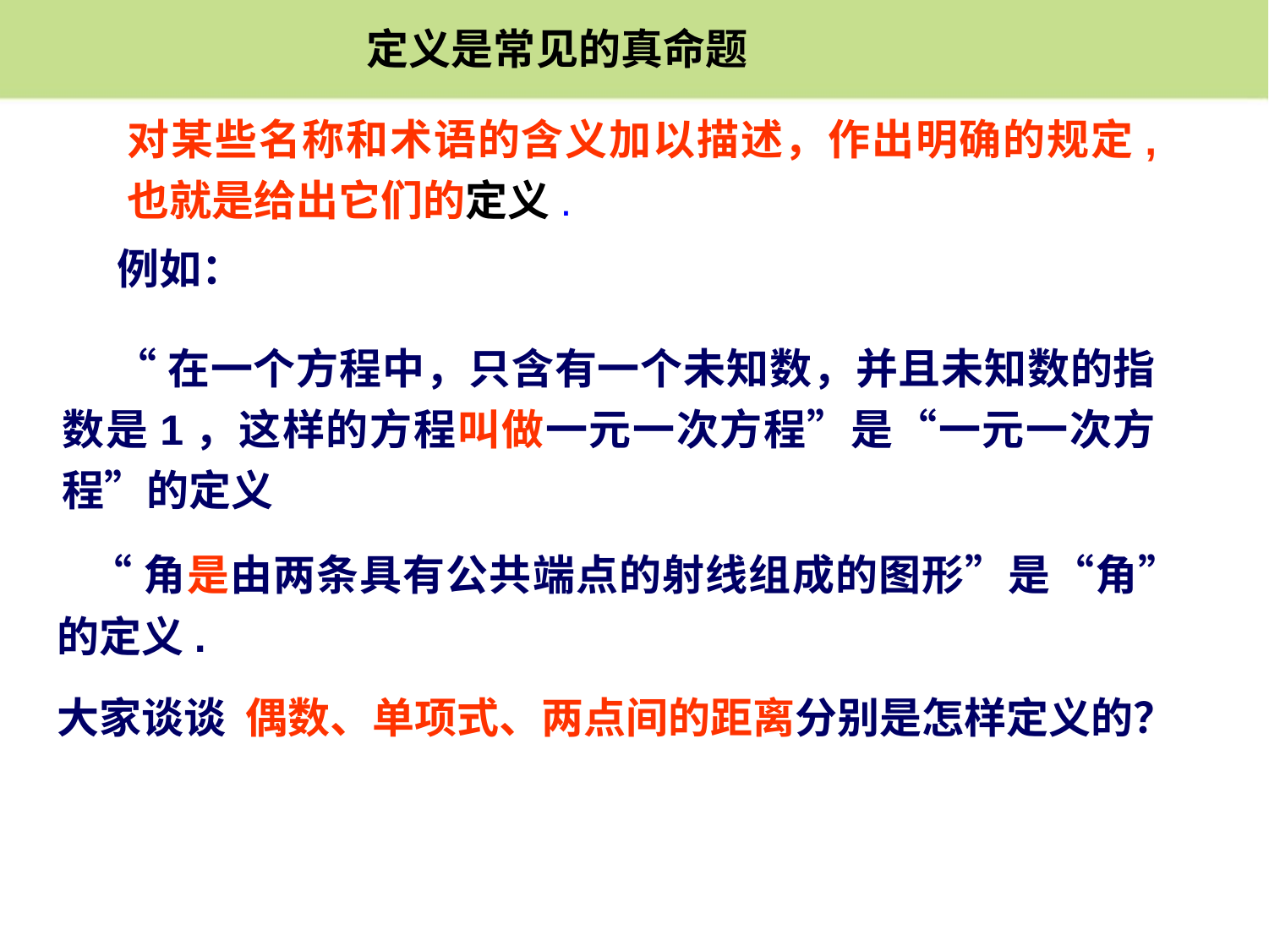

定义是常见的真命题
对某些名称和术语的含义加以描述，作出明确的规定,也就是给出它们的定义.
例如：
     “在一个方程中，只含有一个未知数，并且未知数的指数是1，这样的方程叫做一元一次方程”是“一元一次方程”的定义
   “角是由两条具有公共端点的射线组成的图形”是“角”的定义.
大家谈谈  偶数、单项式、两点间的距离分别是怎样定义的？